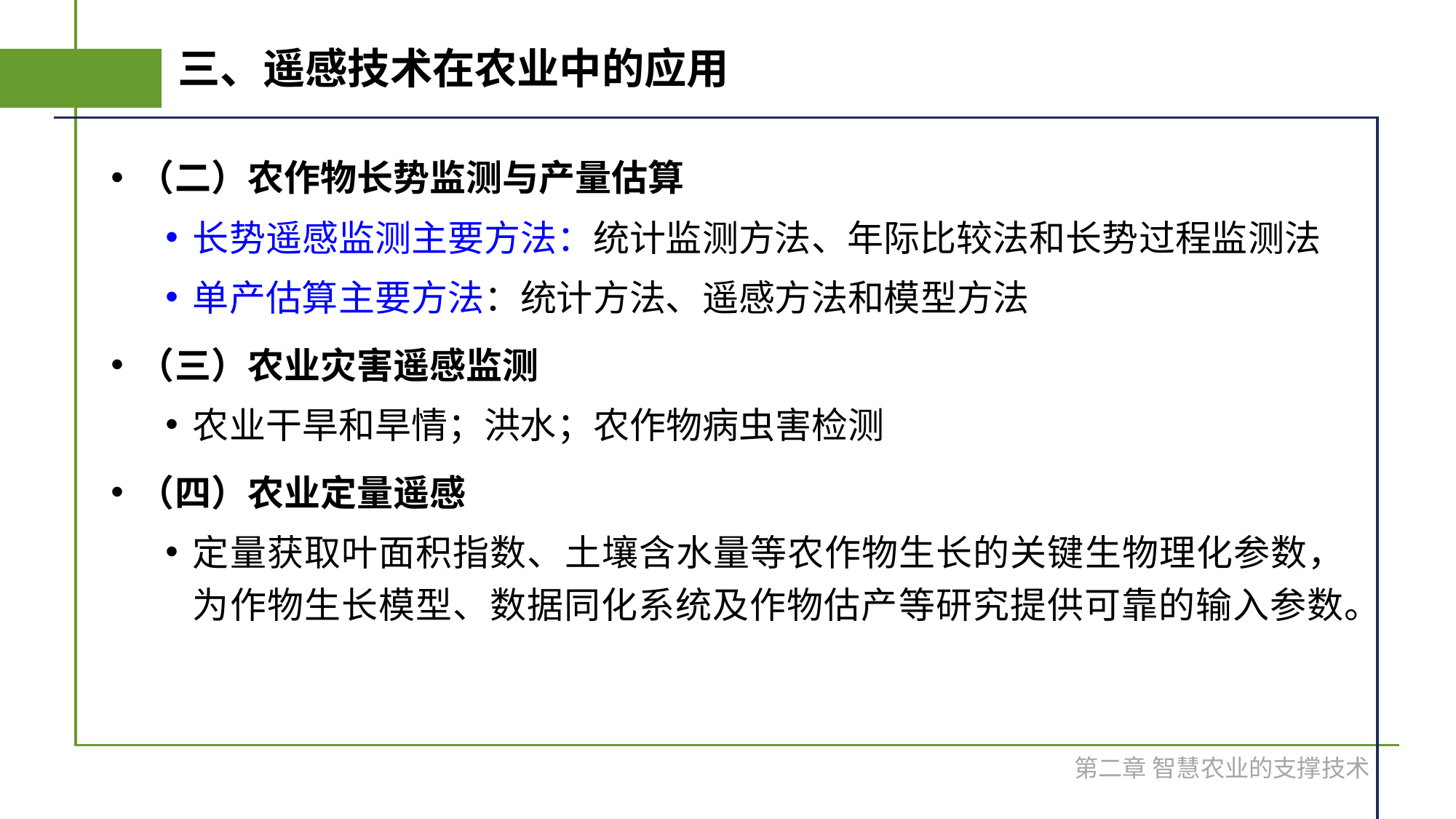

# 三、遥感技术在农业中的应用
（二）农作物长势监测与产量估算
长势遥感监测主要方法：统计监测方法、年际比较法和长势过程监测法
单产估算主要方法：统计方法、遥感方法和模型方法
（三）农业灾害遥感监测
农业干旱和旱情；洪水；农作物病虫害检测
（四）农业定量遥感
定量获取叶面积指数、土壤含水量等农作物生长的关键生物理化参数，为作物生长模型、数据同化系统及作物估产等研究提供可靠的输入参数。

第二章 智慧农业的支撑技术